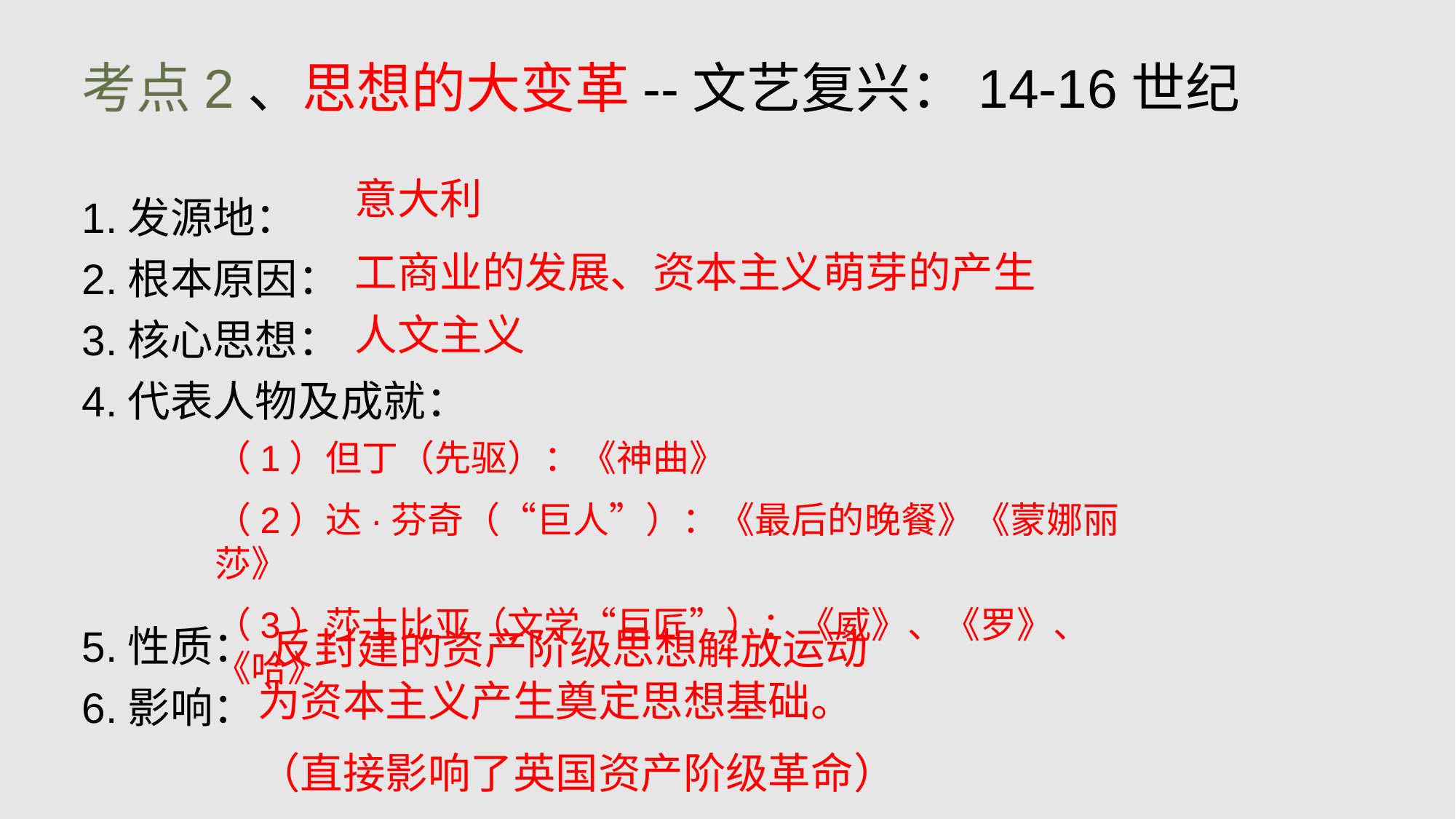

考点2、思想的大变革--文艺复兴：14-16世纪

1.发源地：
2.根本原因：
3.核心思想：
4.代表人物及成就：

5.性质：
6.影响：
意大利
工商业的发展、资本主义萌芽的产生
人文主义
（1）但丁（先驱）：《神曲》
（2）达·芬奇（“巨人”）：《最后的晚餐》《蒙娜丽莎》
（3）莎士比亚（文学“巨匠”）：《威》、《罗》、《哈》
反封建的资产阶级思想解放运动
为资本主义产生奠定思想基础。
（直接影响了英国资产阶级革命）